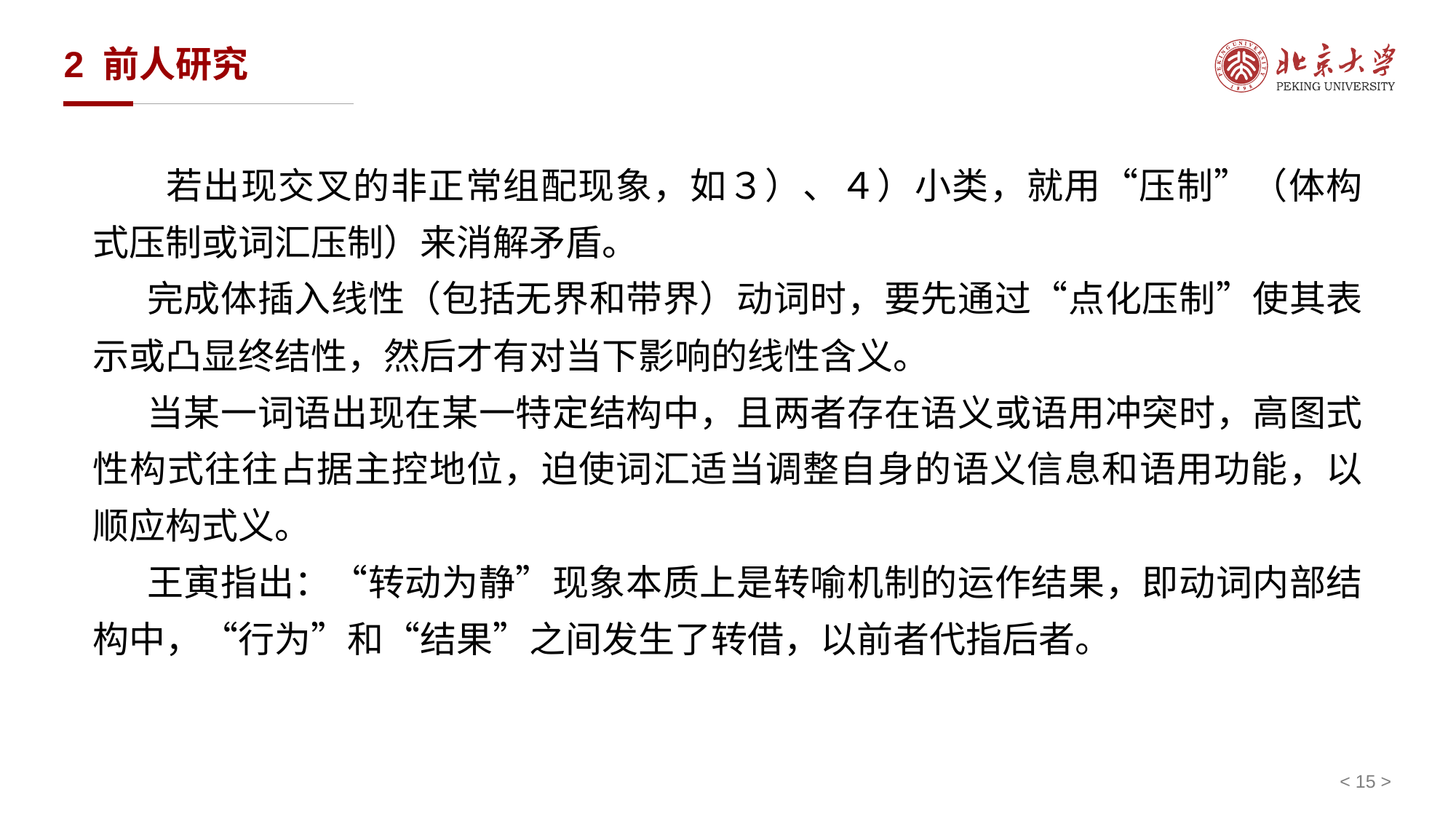

# 2 前人研究
 若出现交叉的非正常组配现象，如３）、４）小类，就用“压制”（体构式压制或词汇压制）来消解矛盾。
完成体插入线性（包括无界和带界）动词时，要先通过“点化压制”使其表 示或凸显终结性，然后才有对当下影响的线性含义。
当某一词语出现在某一特定结构中，且两者存在语义或语用冲突时，高图式性构式往往占据主控地位，迫使词汇适当调整自身的语义信息和语用功能，以顺应构式义。
王寅指出：“转动为静”现象本质上是转喻机制的运作结果，即动词内部结构中，“行为”和“结果”之间发生了转借，以前者代指后者。

< 15 >